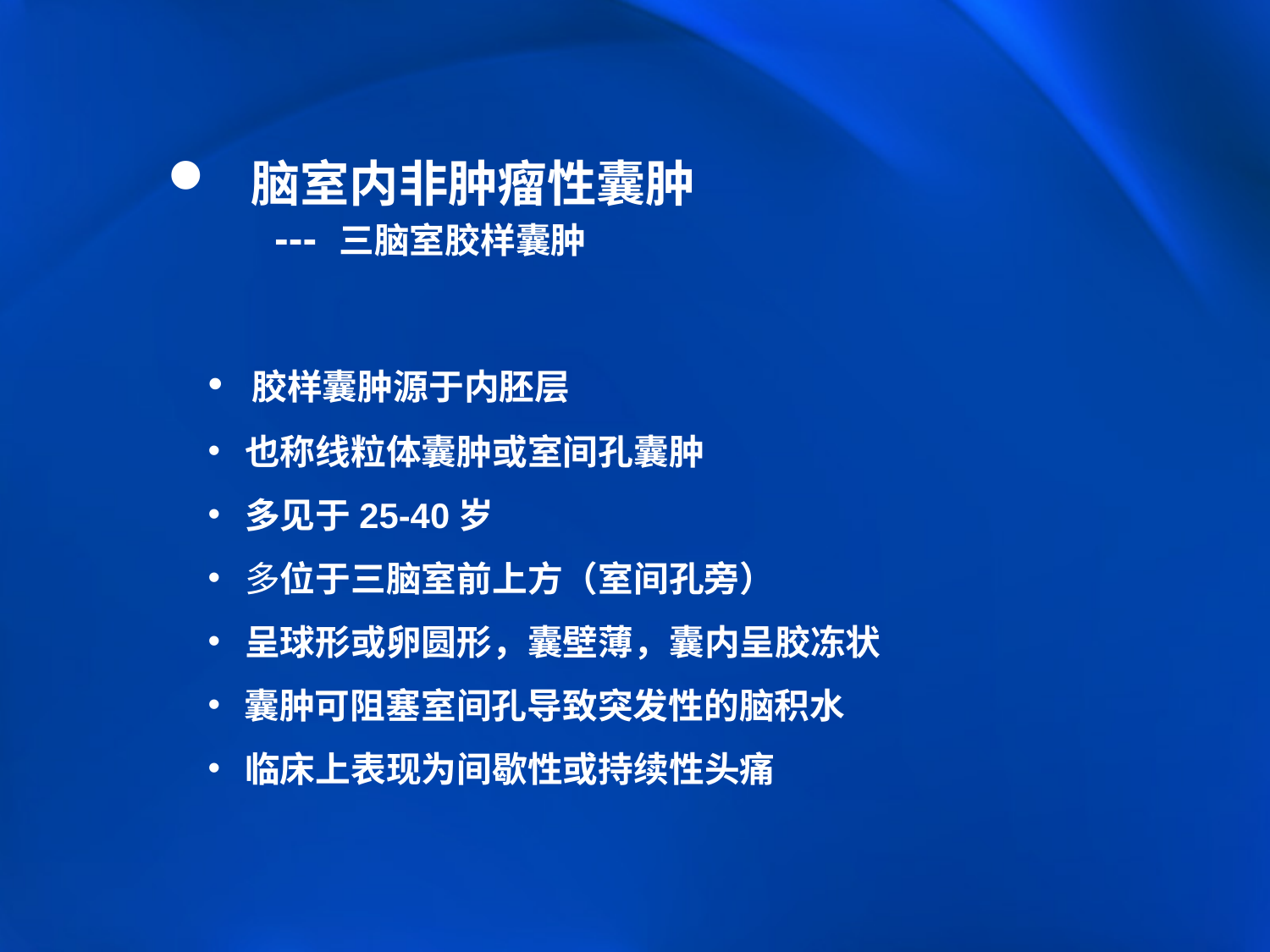

脑室内非肿瘤性囊肿
           --- 三脑室胶样囊肿
  胶样囊肿源于内胚层
  也称线粒体囊肿或室间孔囊肿
  多见于25-40岁
  多位于三脑室前上方（室间孔旁）
  呈球形或卵圆形，囊壁薄，囊内呈胶冻状
  囊肿可阻塞室间孔导致突发性的脑积水
  临床上表现为间歇性或持续性头痛